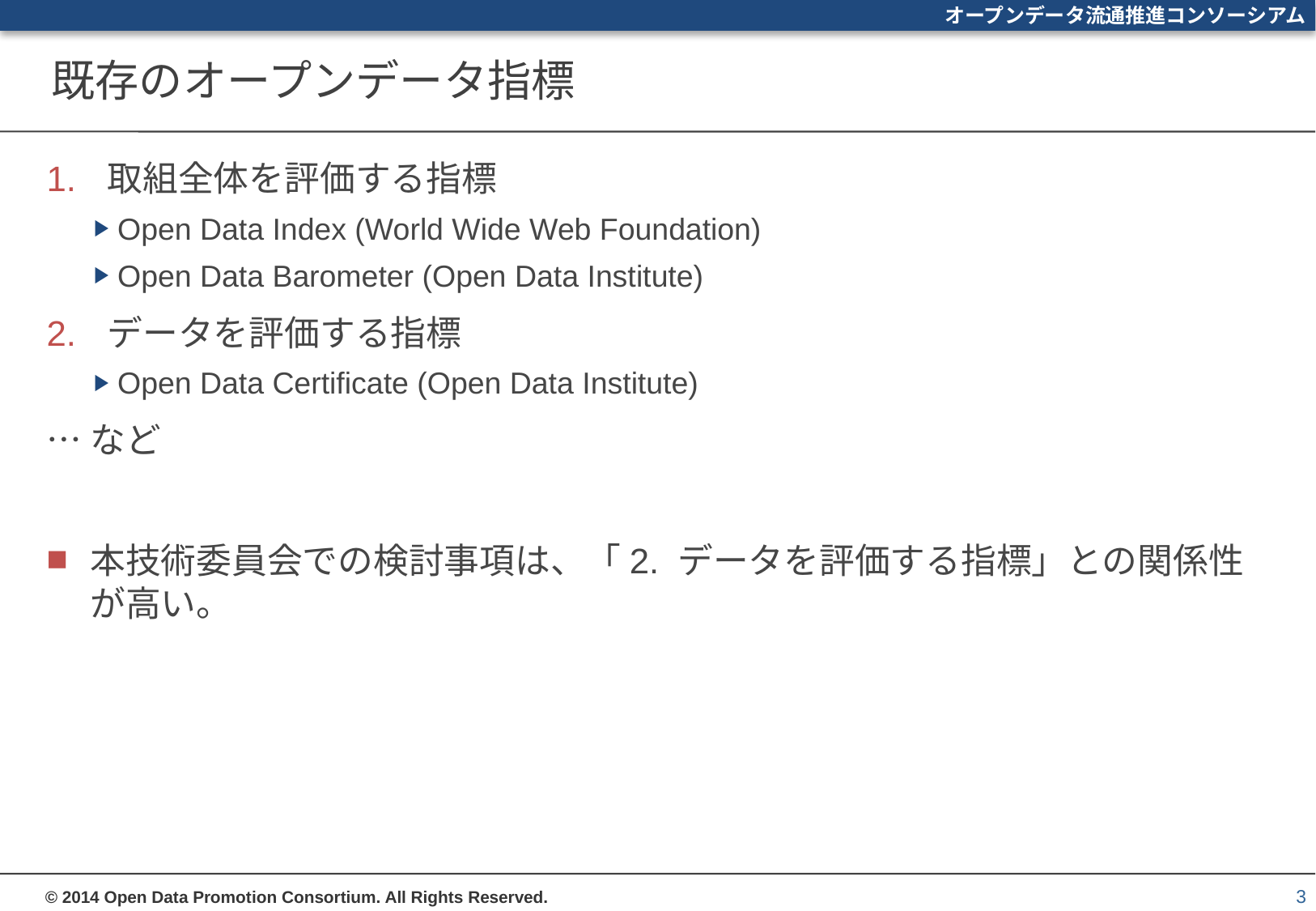

# 既存のオープンデータ指標
取組全体を評価する指標
Open Data Index (World Wide Web Foundation)
Open Data Barometer (Open Data Institute)
データを評価する指標
Open Data Certificate (Open Data Institute)
…など

本技術委員会での検討事項は、「2. データを評価する指標」との関係性が高い。
3